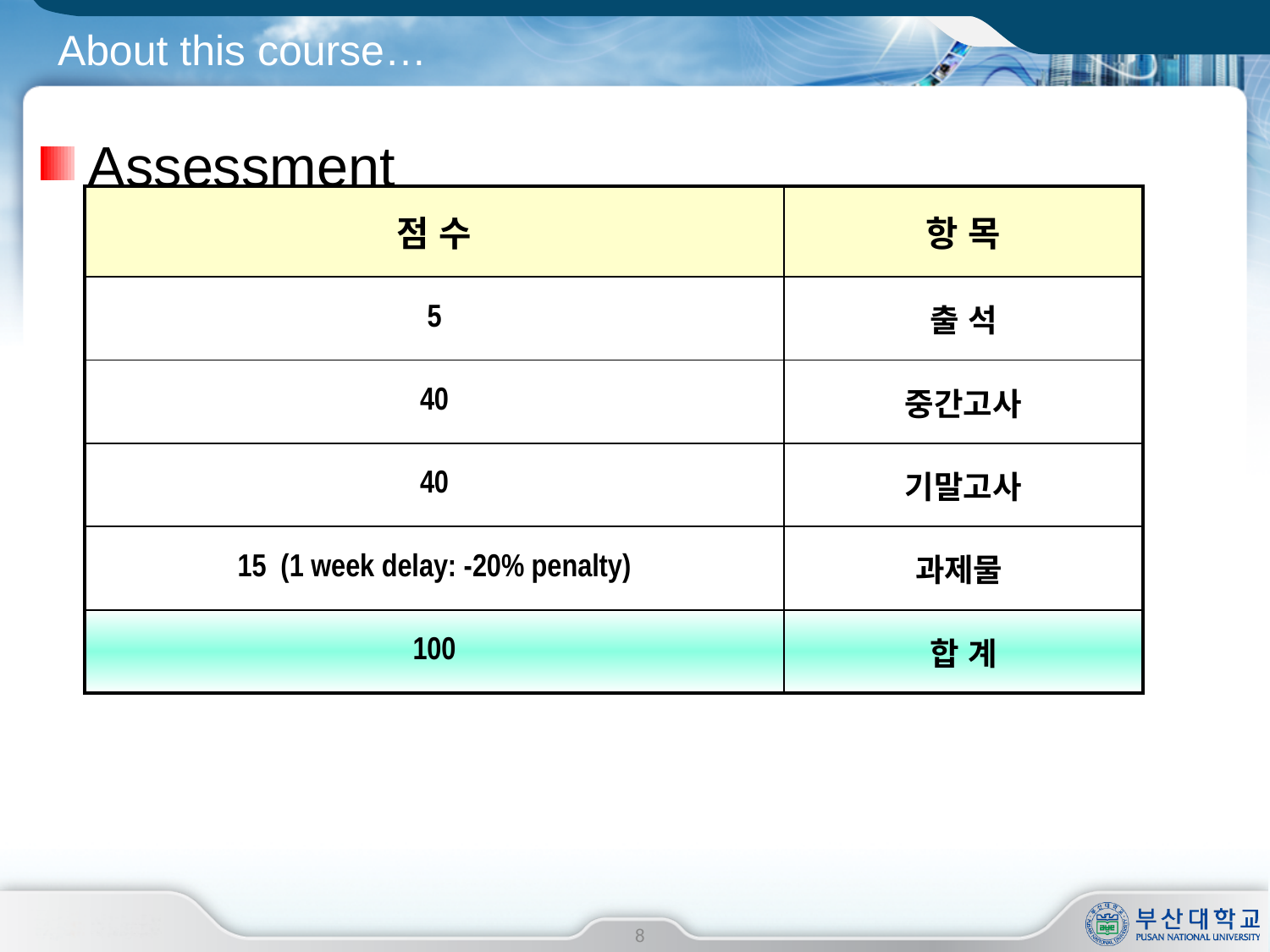

# About this course…
Assessment

| 점 수 | 항 목 |
| --- | --- |
| 5 | 출 석 |
| 40 | 중간고사 |
| 40 | 기말고사 |
| 15 (1 week delay: -20% penalty) | 과제물 |
| 100 | 합 계 |
8